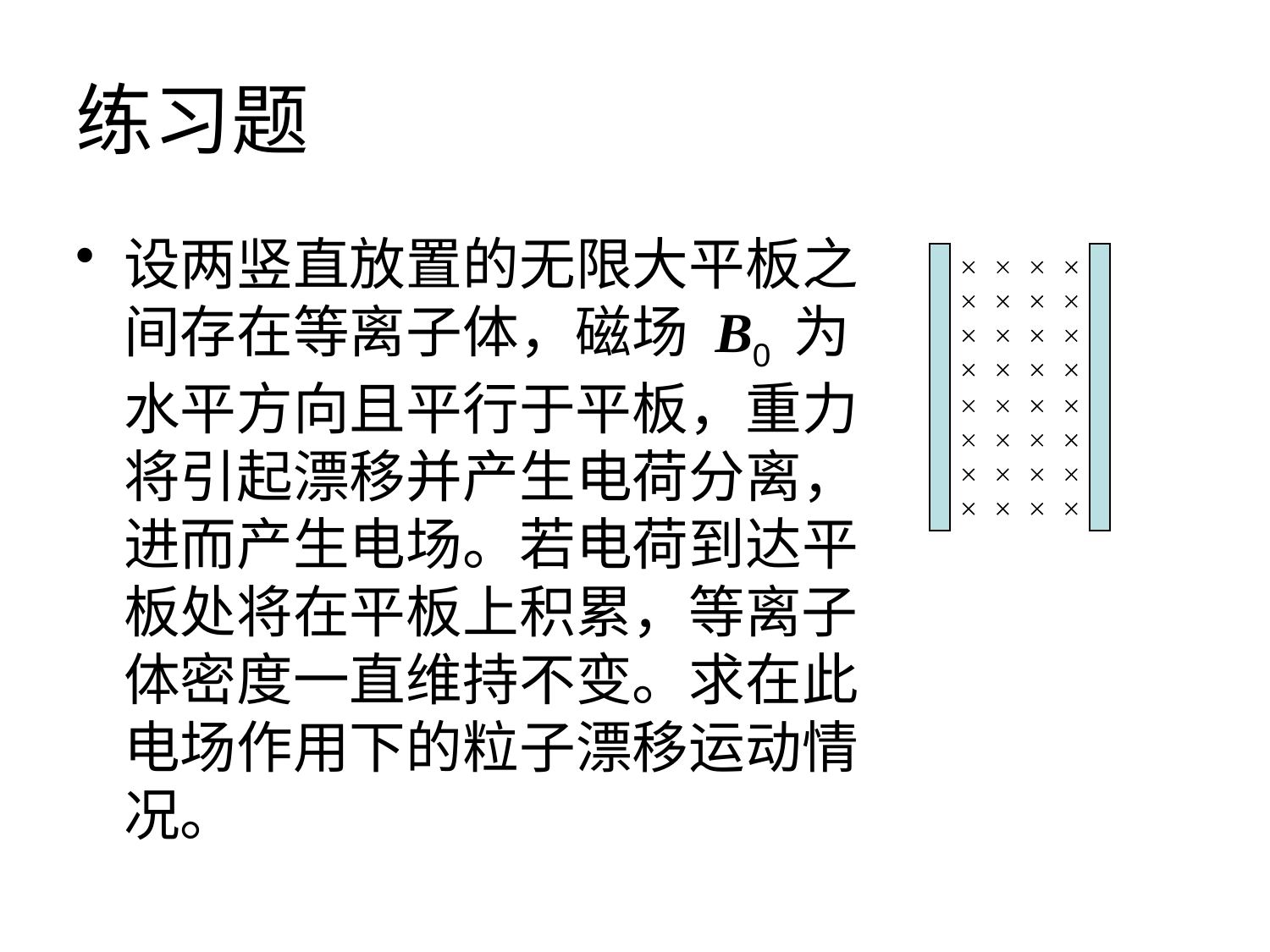

# 练习题
设两竖直放置的无限大平板之间存在等离子体，磁场 B0 为水平方向且平行于平板，重力将引起漂移并产生电荷分离，进而产生电场。若电荷到达平板处将在平板上积累，等离子体密度一直维持不变。求在此电场作用下的粒子漂移运动情况。